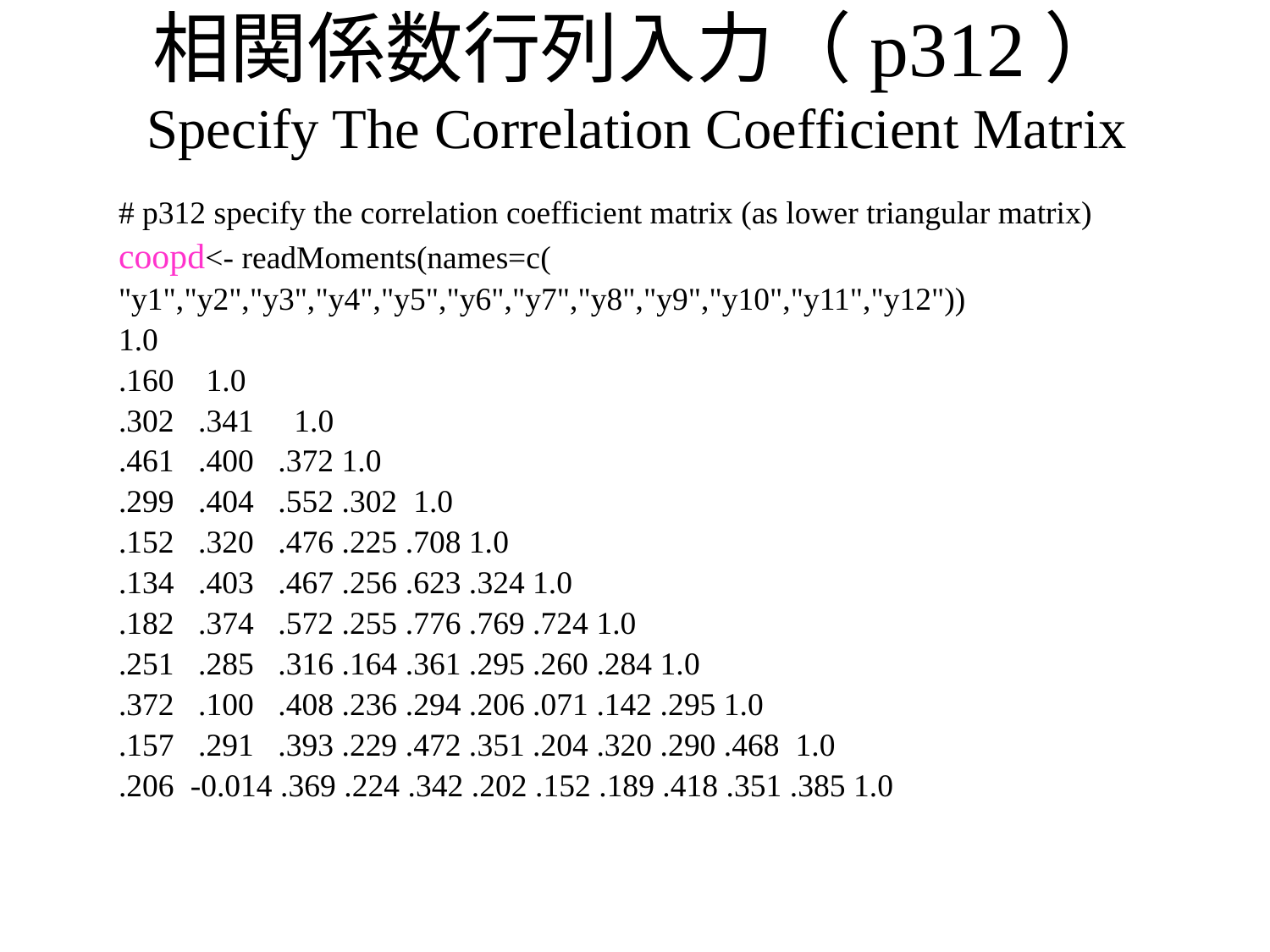

# 相関係数行列入力（p312） Specify The Correlation Coefficient Matrix
# p312 specify the correlation coefficient matrix (as lower triangular matrix)
coopd<- readMoments(names=c(
"y1","y2","y3","y4","y5","y6","y7","y8","y9","y10","y11","y12"))
1.0
.160    1.0
.302   .341     1.0
.461   .400   .372 1.0
.299   .404   .552 .302  1.0
.152   .320   .476 .225 .708 1.0
.134   .403   .467 .256 .623 .324 1.0
.182   .374   .572 .255 .776 .769 .724 1.0
.251   .285   .316 .164 .361 .295 .260 .284 1.0
.372   .100   .408 .236 .294 .206 .071 .142 .295 1.0
.157   .291   .393 .229 .472 .351 .204 .320 .290 .468  1.0
.206  -0.014 .369 .224 .342 .202 .152 .189 .418 .351 .385 1.0